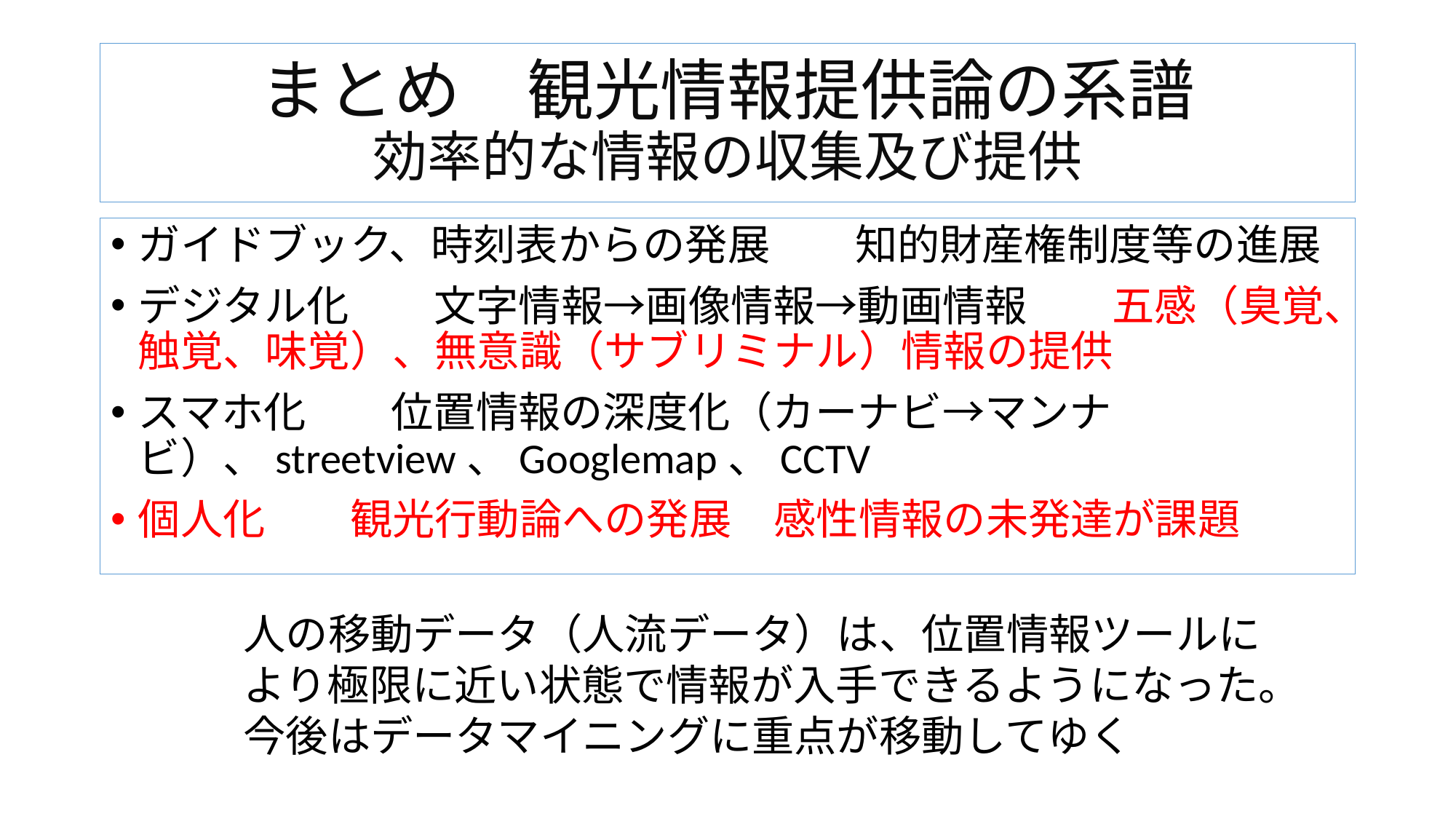

# まとめ　観光情報提供論の系譜 効率的な情報の収集及び提供
ガイドブック、時刻表からの発展　　知的財産権制度等の進展
デジタル化　　文字情報→画像情報→動画情報　　五感（臭覚、触覚、味覚）、無意識（サブリミナル）情報の提供
スマホ化　　位置情報の深度化（カーナビ→マンナビ）、streetview、Googlemap、CCTV
個人化　　観光行動論への発展　感性情報の未発達が課題
人の移動データ（人流データ）は、位置情報ツールにより極限に近い状態で情報が入手できるようになった。今後はデータマイニングに重点が移動してゆく